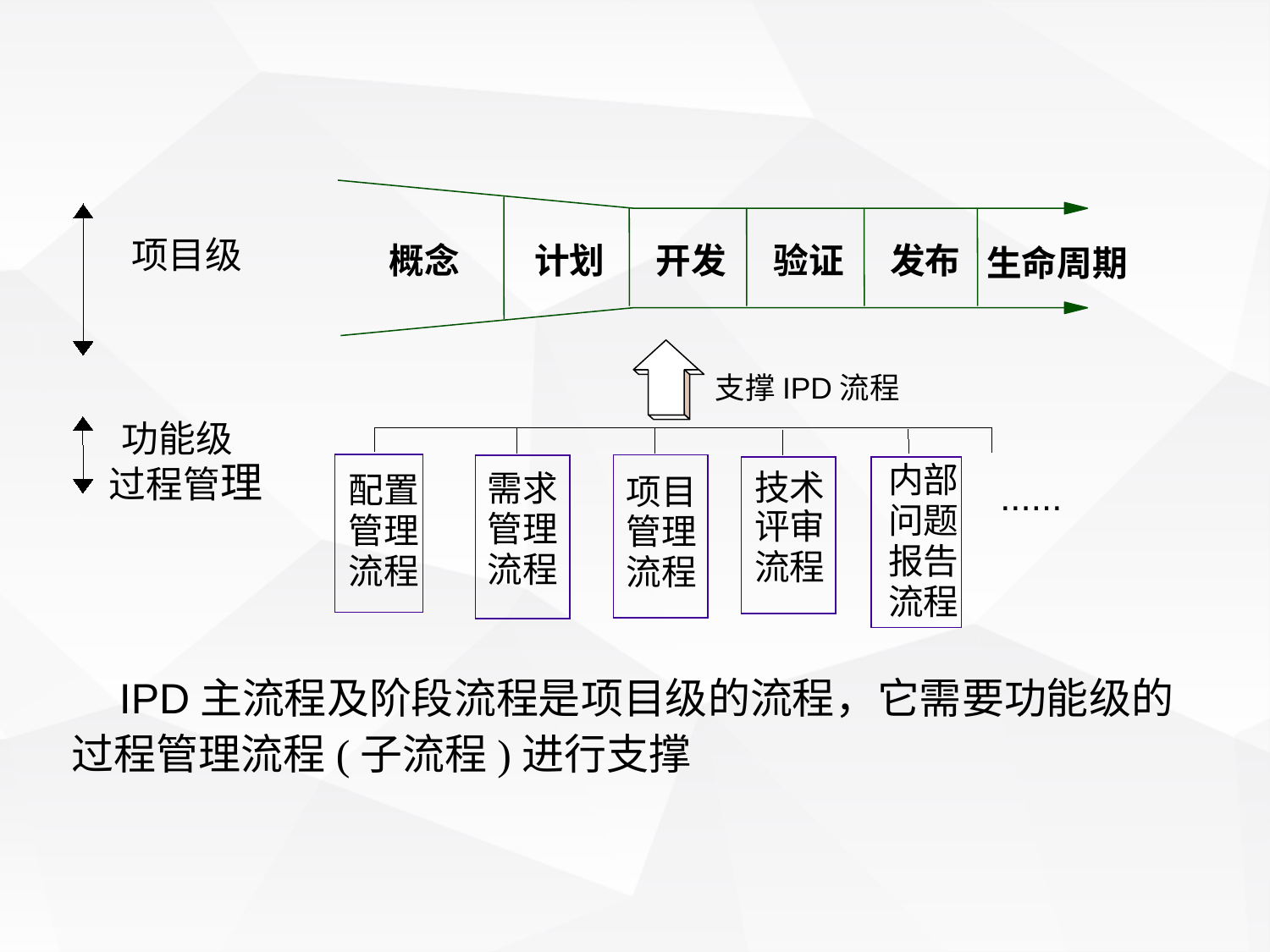

项目级
概念
计划
开发
验证
发布
生命周期

支撑IPD流程

功能级

过程管理

内部
技术
需求
配置
项目
......

问题
评审
管理
管理
管理
报告
流程
流程
流程
流程
流程
    IPD主流程及阶段流程是项目级的流程，它需要功能级的过程管理流程(子流程)进行支撑